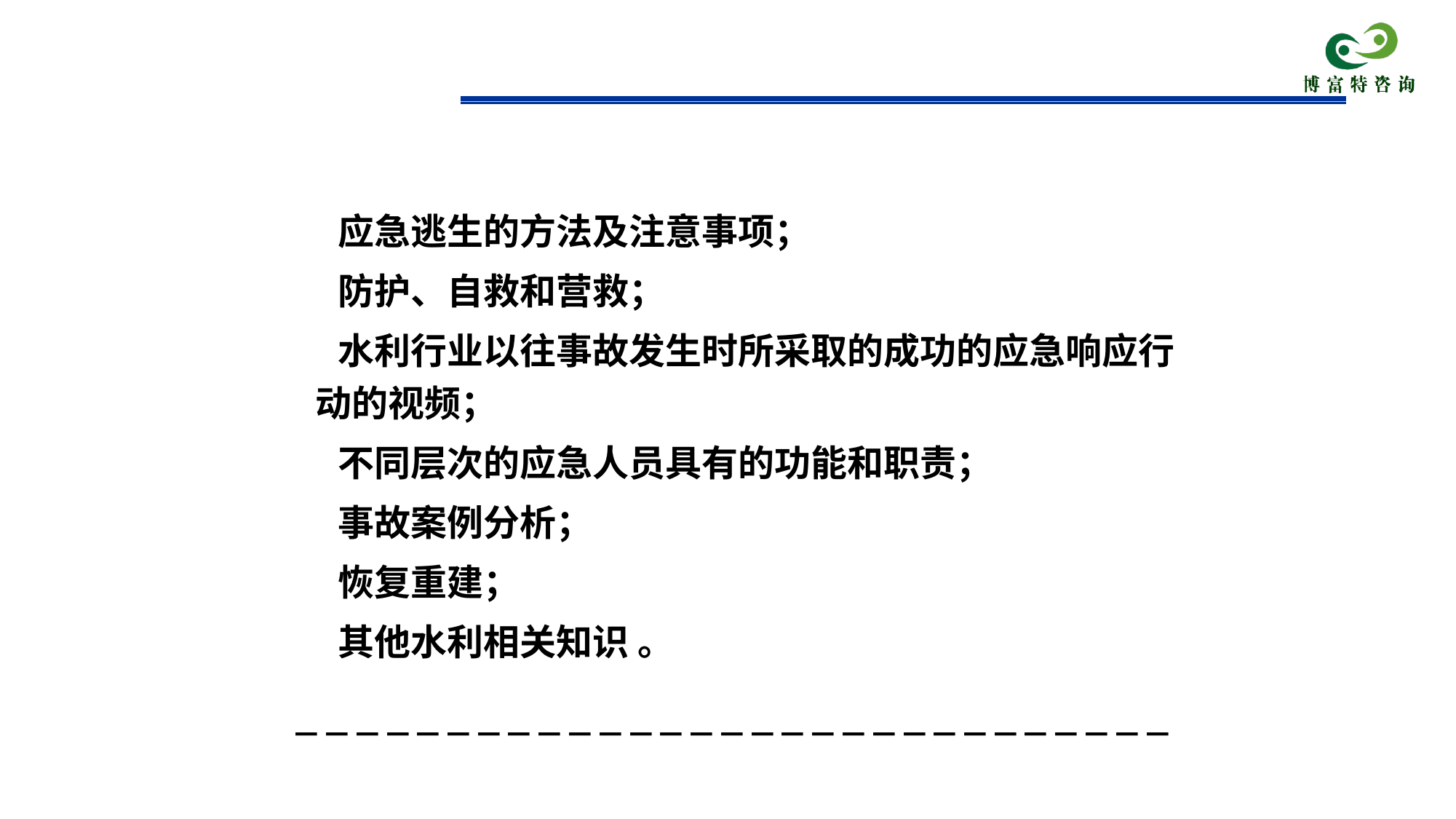

# 应急逃生的方法及注意事项；
防护、自救和营救；
水利行业以往事故发生时所采取的成功的应急响应行动的视频；
不同层次的应急人员具有的功能和职责；
事故案例分析；
恢复重建；
其他水利相关知识 。

－－－－－－－－－－－－－－－－－－－－－－－－－－－－－